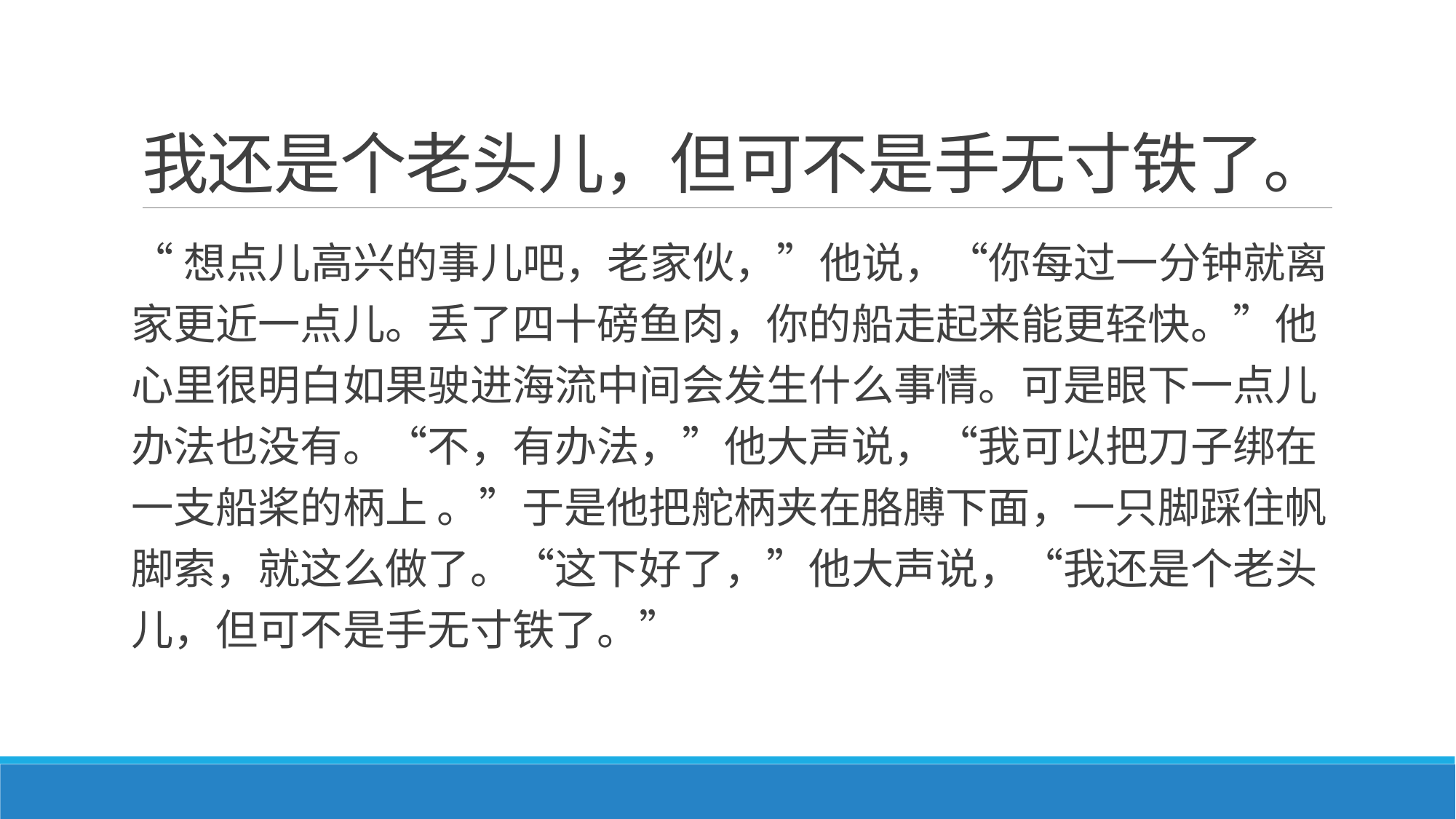

# 我还是个老头儿，但可不是手无寸铁了。
“想点儿高兴的事儿吧，老家伙，”他说，“你每过一分钟就离家更近一点儿。丢了四十磅鱼肉，你的船走起来能更轻快。”他心里很明白如果驶进海流中间会发生什么事情。可是眼下一点儿办法也没有。“不，有办法，”他大声说，“我可以把刀子绑在一支船桨的柄上 。”于是他把舵柄夹在胳膊下面，一只脚踩住帆脚索，就这么做了。“这下好了，”他大声说，“我还是个老头儿，但可不是手无寸铁了。”